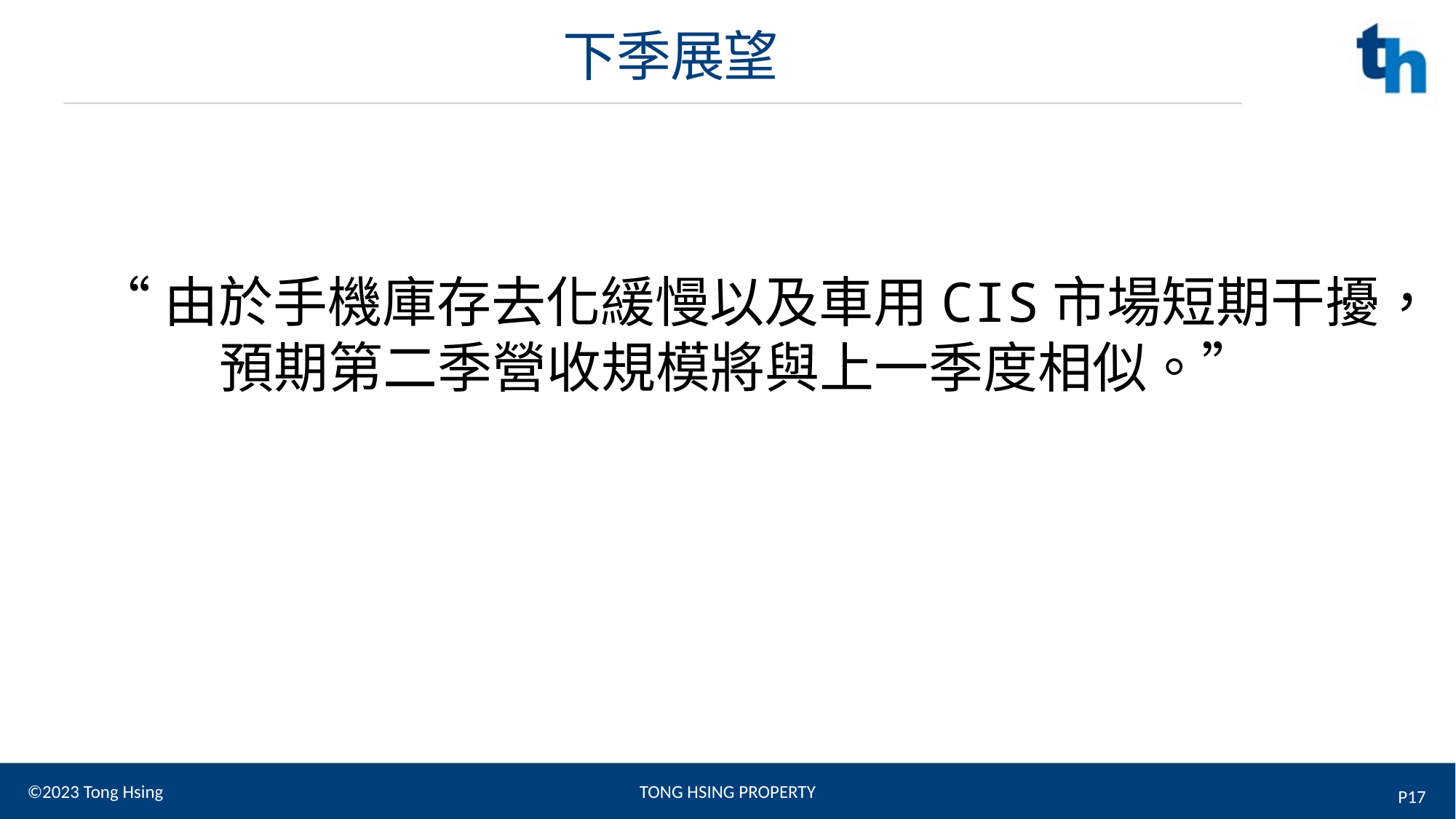

下季展望

“由於手機庫存去化緩慢以及車用CIS市場短期干擾，預期第二季營收規模將與上一季度相似。”
P17
©2023 Tong Hsing
TONG HSING PROPERTY